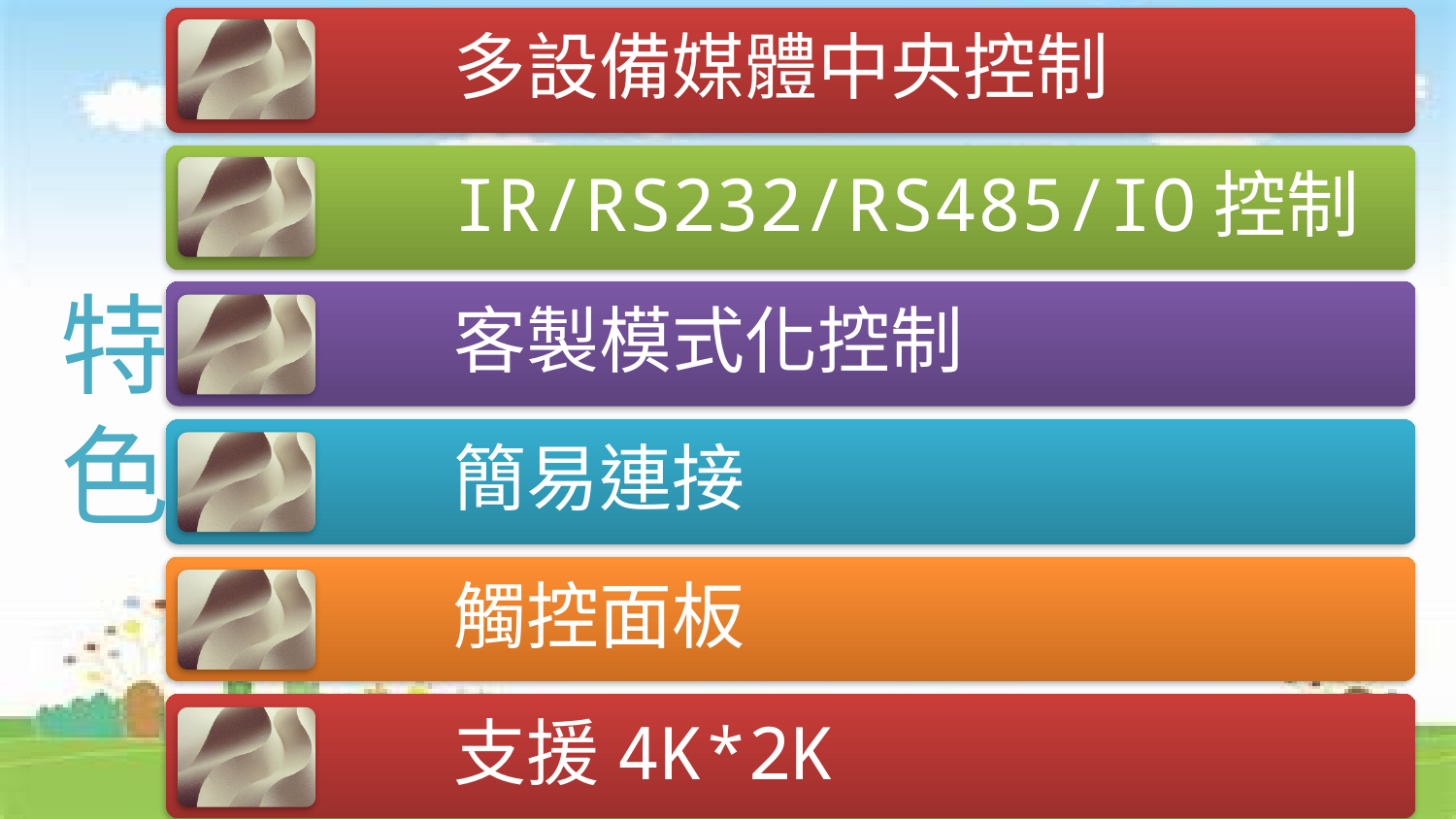

多設備媒體中央控制
IR/RS232/RS485/IO控制
客製模式化控制
簡易連接
觸控面板
支援4K*2K
特
色